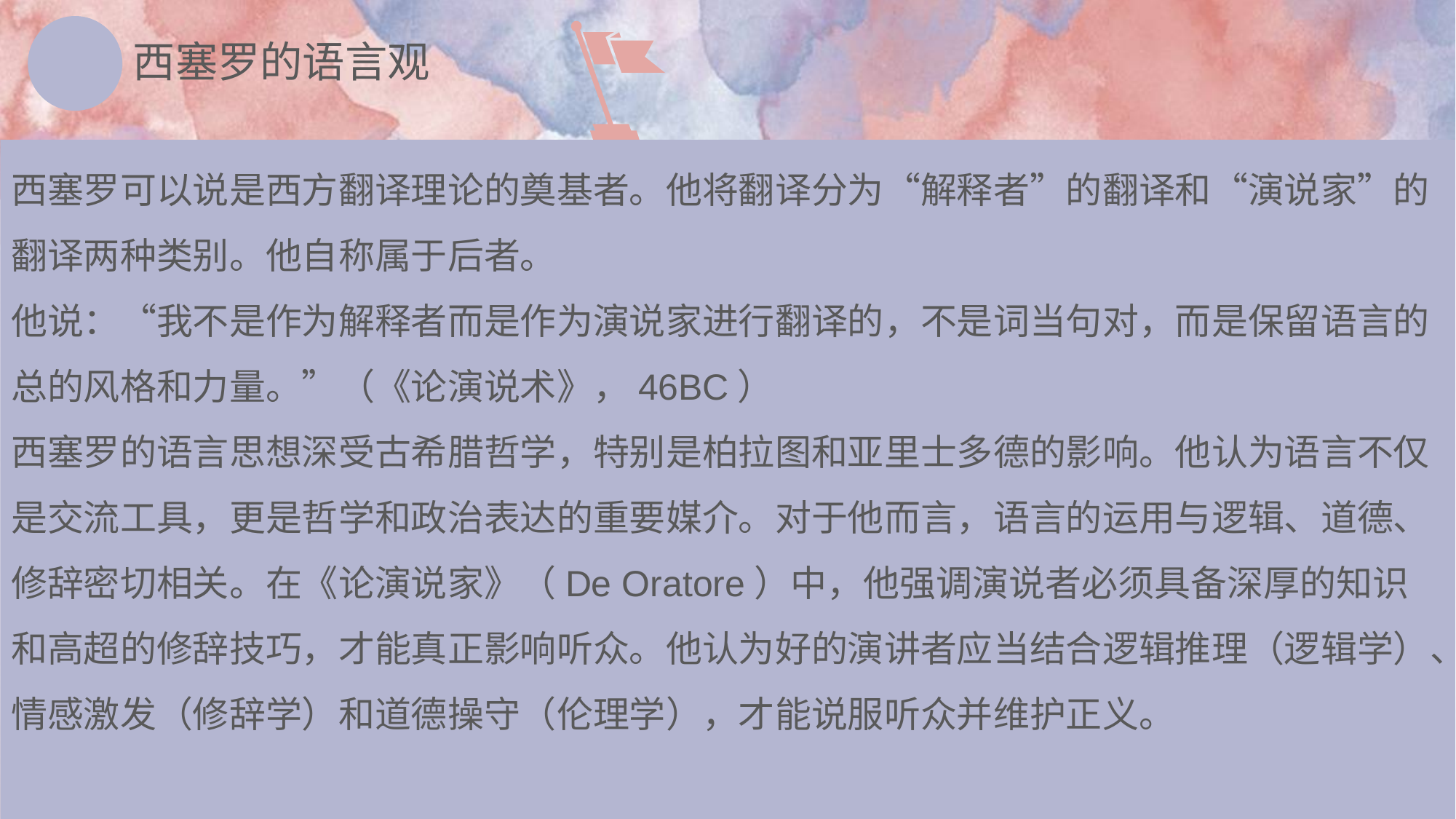

西塞罗的语言观

西塞罗可以说是西方翻译理论的奠基者。他将翻译分为“解释者”的翻译和“演说家”的翻译两种类别。他自称属于后者。
他说：“我不是作为解释者而是作为演说家进行翻译的，不是词当句对，而是保留语言的总的风格和力量。”（《论演说术》，46BC）
西塞罗的语言思想深受古希腊哲学，特别是柏拉图和亚里士多德的影响。他认为语言不仅是交流工具，更是哲学和政治表达的重要媒介。对于他而言，语言的运用与逻辑、道德、修辞密切相关。在《论演说家》（De Oratore）中，他强调演说者必须具备深厚的知识和高超的修辞技巧，才能真正影响听众。他认为好的演讲者应当结合逻辑推理（逻辑学）、情感激发（修辞学）和道德操守（伦理学），才能说服听众并维护正义。